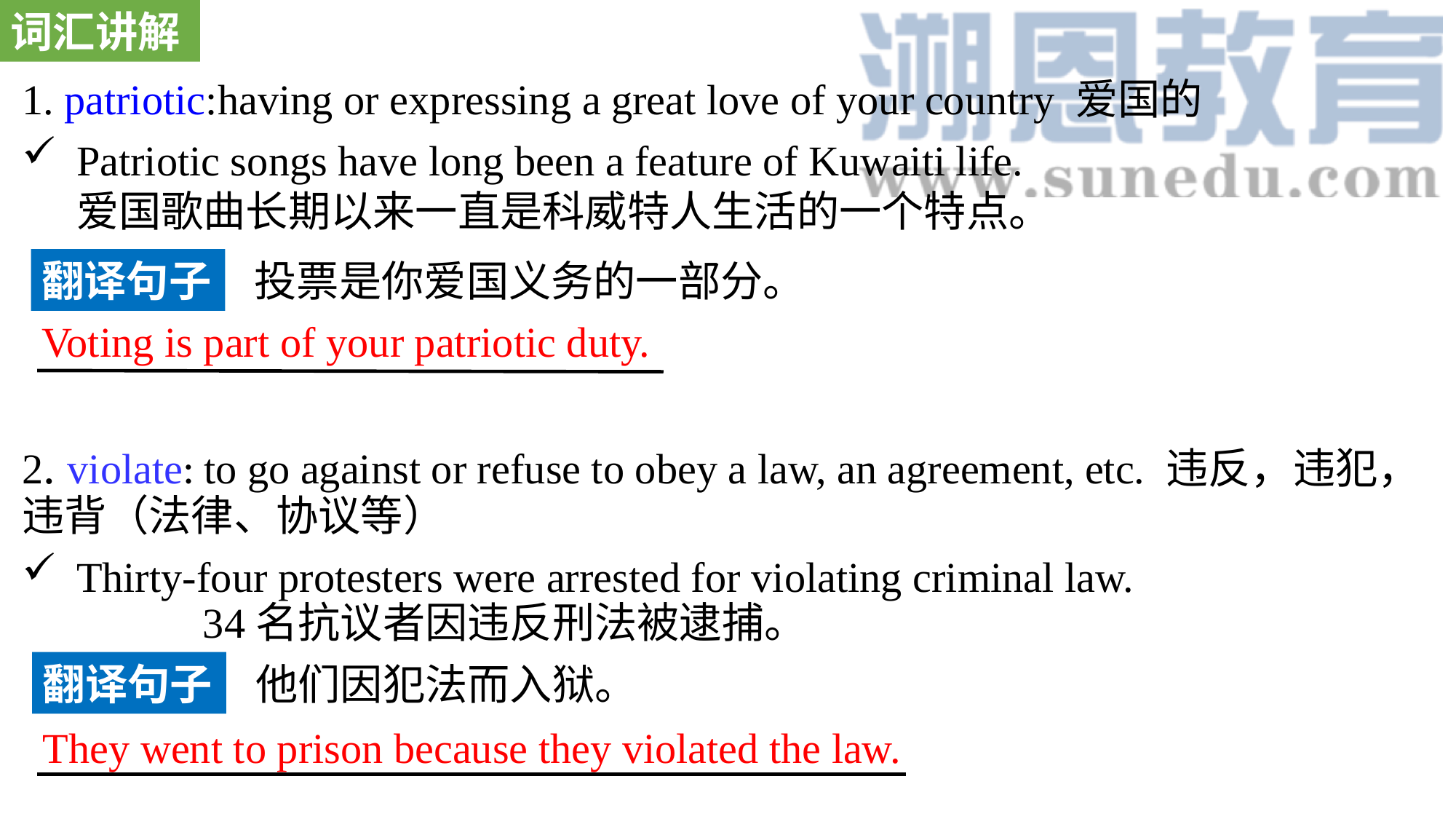

词汇讲解
1. patriotic:having or expressing a great love of your country 爱国的
Patriotic songs have long been a feature of Kuwaiti life.                                   爱国歌曲长期以来一直是科威特人生活的一个特点。

2. violate: to go against or refuse to obey a law, an agreement, etc. 违反，违犯，违背（法律、协议等）
Thirty-four protesters were arrested for violating criminal law.                                          34名抗议者因违反刑法被逮捕。
翻译句子
投票是你爱国义务的一部分。
Voting is part of your patriotic duty.
翻译句子
他们因犯法而入狱。
They went to prison because they violated the law.